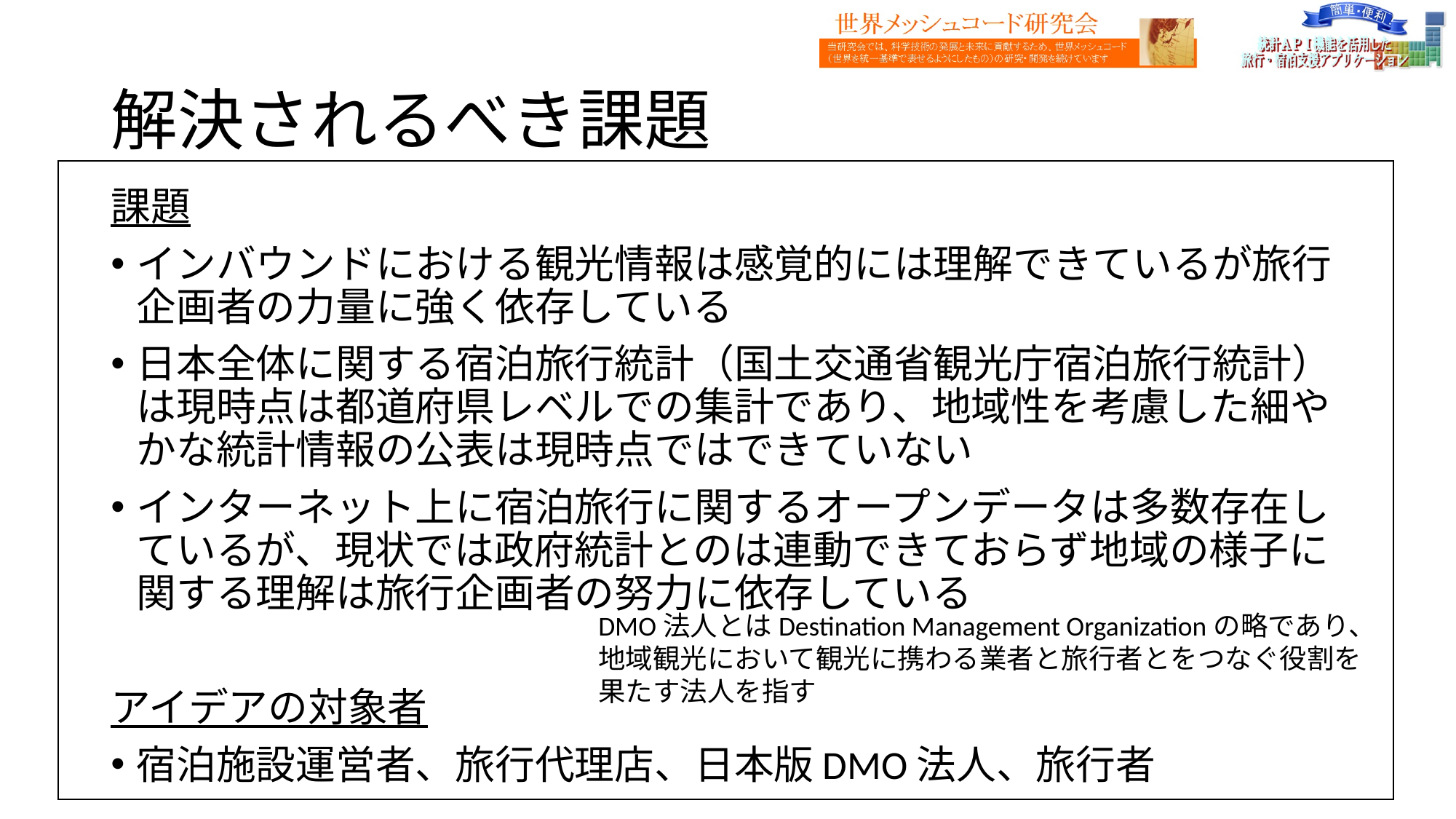

# 解決されるべき課題

課題
インバウンドにおける観光情報は感覚的には理解できているが旅行企画者の力量に強く依存している
日本全体に関する宿泊旅行統計（国土交通省観光庁宿泊旅行統計）は現時点は都道府県レベルでの集計であり、地域性を考慮した細やかな統計情報の公表は現時点ではできていない
インターネット上に宿泊旅行に関するオープンデータは多数存在しているが、現状では政府統計とのは連動できておらず地域の様子に関する理解は旅行企画者の努力に依存している

アイデアの対象者
宿泊施設運営者、旅行代理店、日本版DMO法人、旅行者

DMO法人とはDestination Management Organizationの略であり、地域観光において観光に携わる業者と旅行者とをつなぐ役割を果たす法人を指す